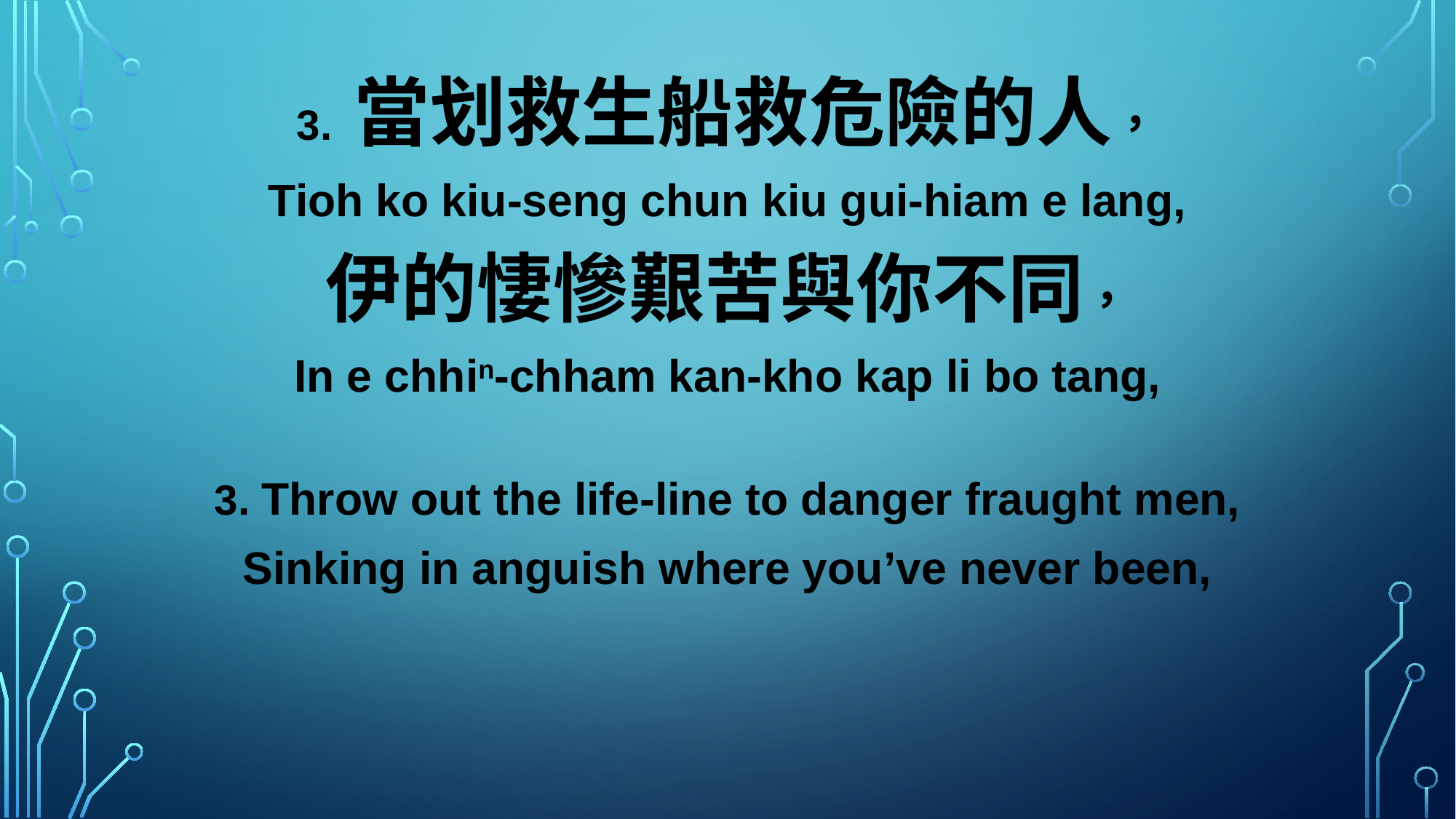

3. 當划救生船救危險的人，
Tioh ko kiu-seng chun kiu gui-hiam e lang,
伊的悽慘艱苦與你不同，
In e chhin-chham kan-kho kap li bo tang,

3. Throw out the life-line to danger fraught men,
Sinking in anguish where you’ve never been,